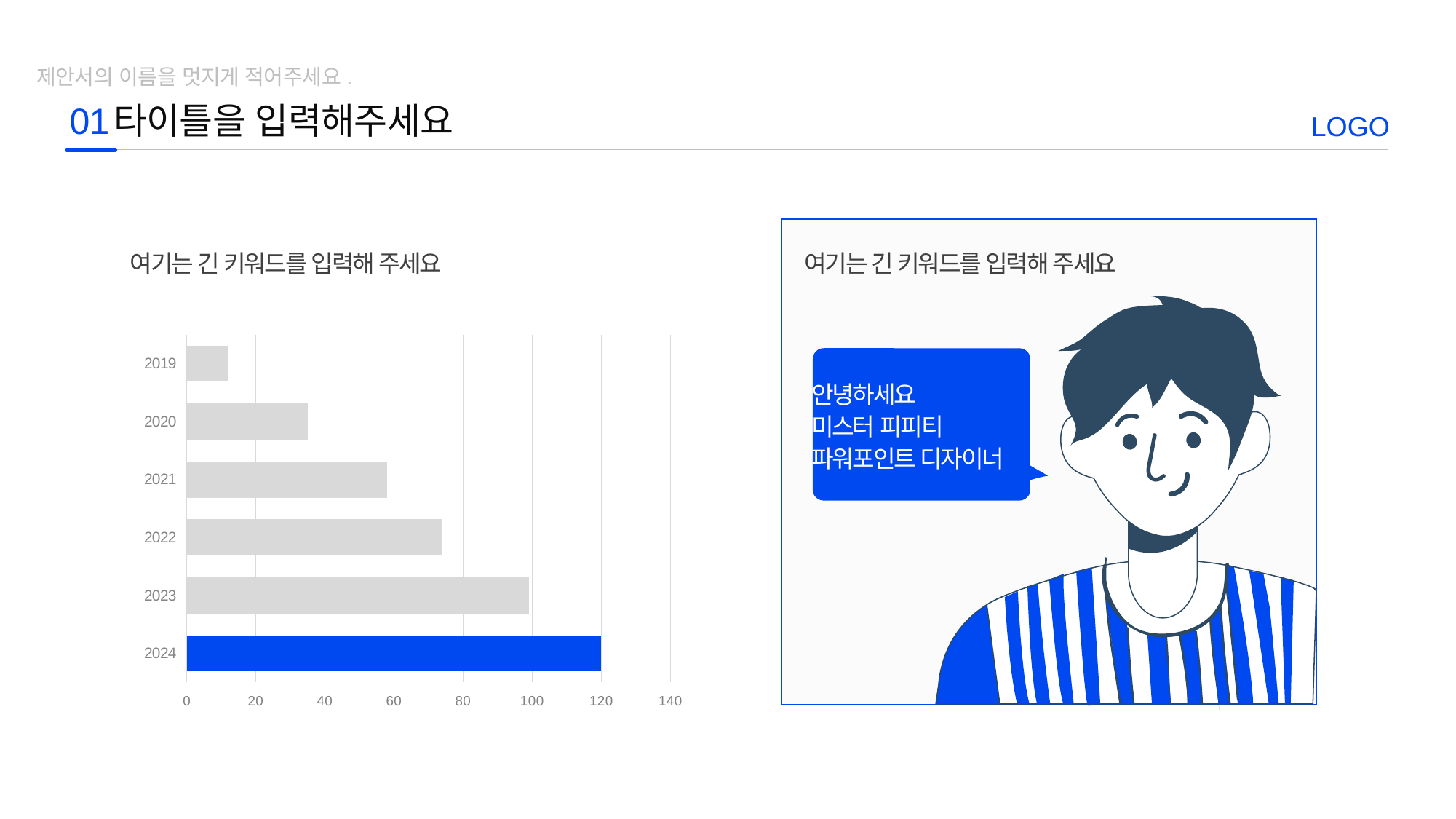

제안서의 이름을 멋지게 적어주세요.
01
타이틀을 입력해주세요
LOGO

여기는 긴 키워드를 입력해 주세요
여기는 긴 키워드를 입력해 주세요

### Chart

| Category | 항목A |
|---|---|
| 2024 | 120.0 |
| 2023 | 99.0 |
| 2022 | 74.0 |
| 2021 | 58.0 |
| 2020 | 35.0 |
| 2019 | 12.0 |
안녕하세요
미스터 피피티
파워포인트 디자이너